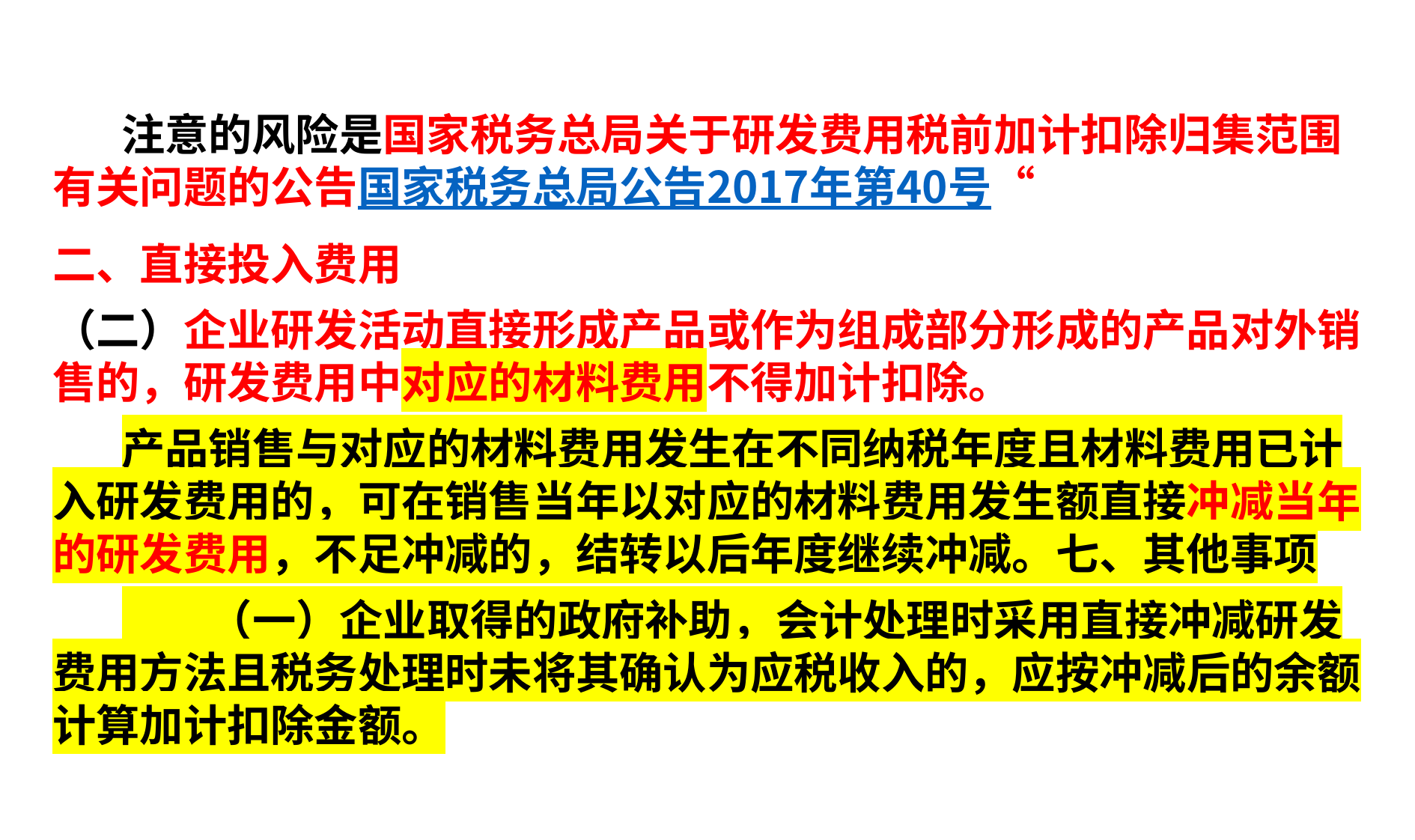

注意的风险是国家税务总局关于研发费用税前加计扣除归集范围有关问题的公告国家税务总局公告2017年第40号“
二、直接投入费用
（二）企业研发活动直接形成产品或作为组成部分形成的产品对外销售的，研发费用中对应的材料费用不得加计扣除。
产品销售与对应的材料费用发生在不同纳税年度且材料费用已计入研发费用的，可在销售当年以对应的材料费用发生额直接冲减当年的研发费用，不足冲减的，结转以后年度继续冲减。七、其他事项
　　（一）企业取得的政府补助，会计处理时采用直接冲减研发费用方法且税务处理时未将其确认为应税收入的，应按冲减后的余额计算加计扣除金额。